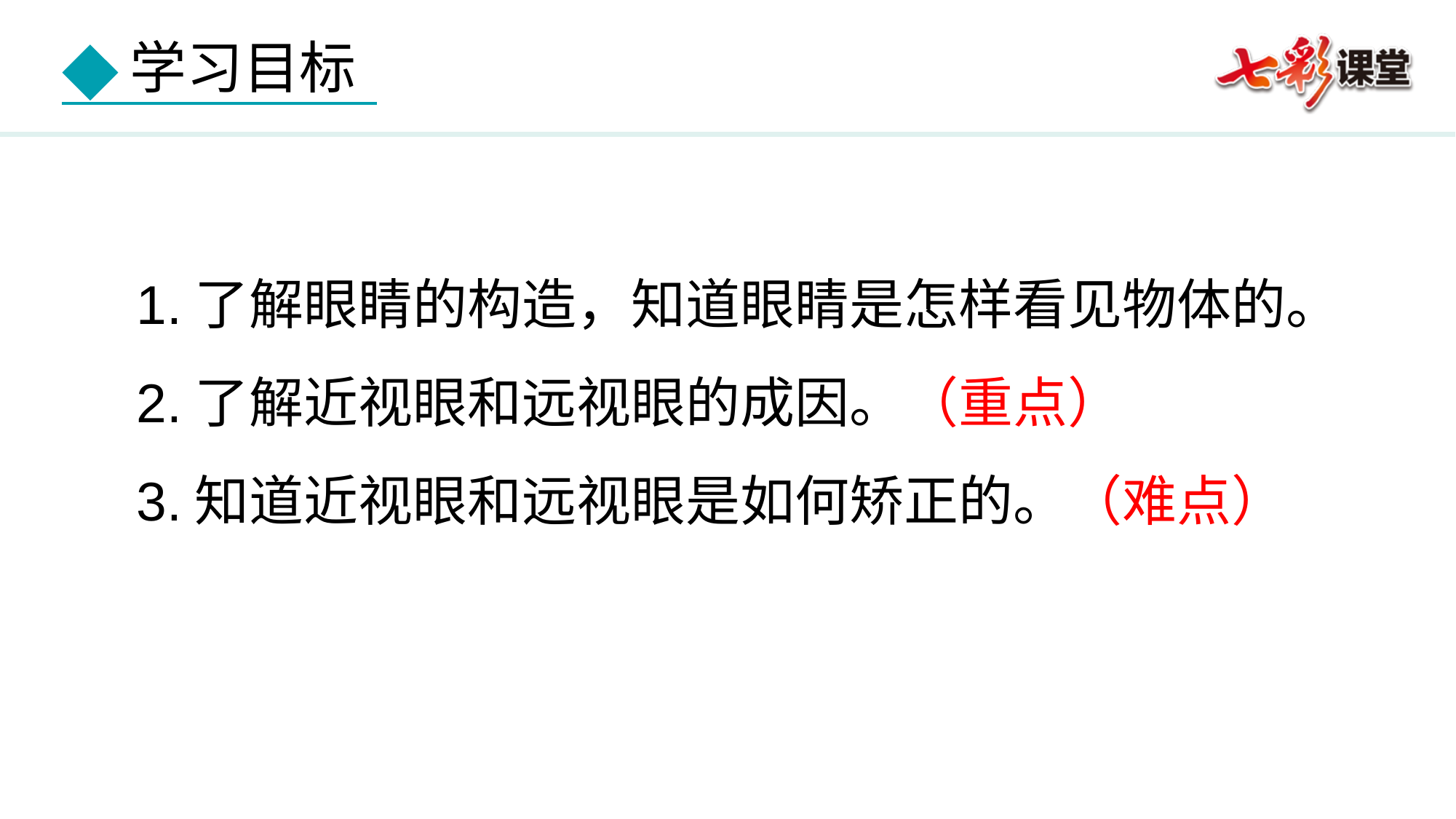

1.了解眼睛的构造，知道眼睛是怎样看见物体的。
2.了解近视眼和远视眼的成因。（重点）
3.知道近视眼和远视眼是如何矫正的。（难点）